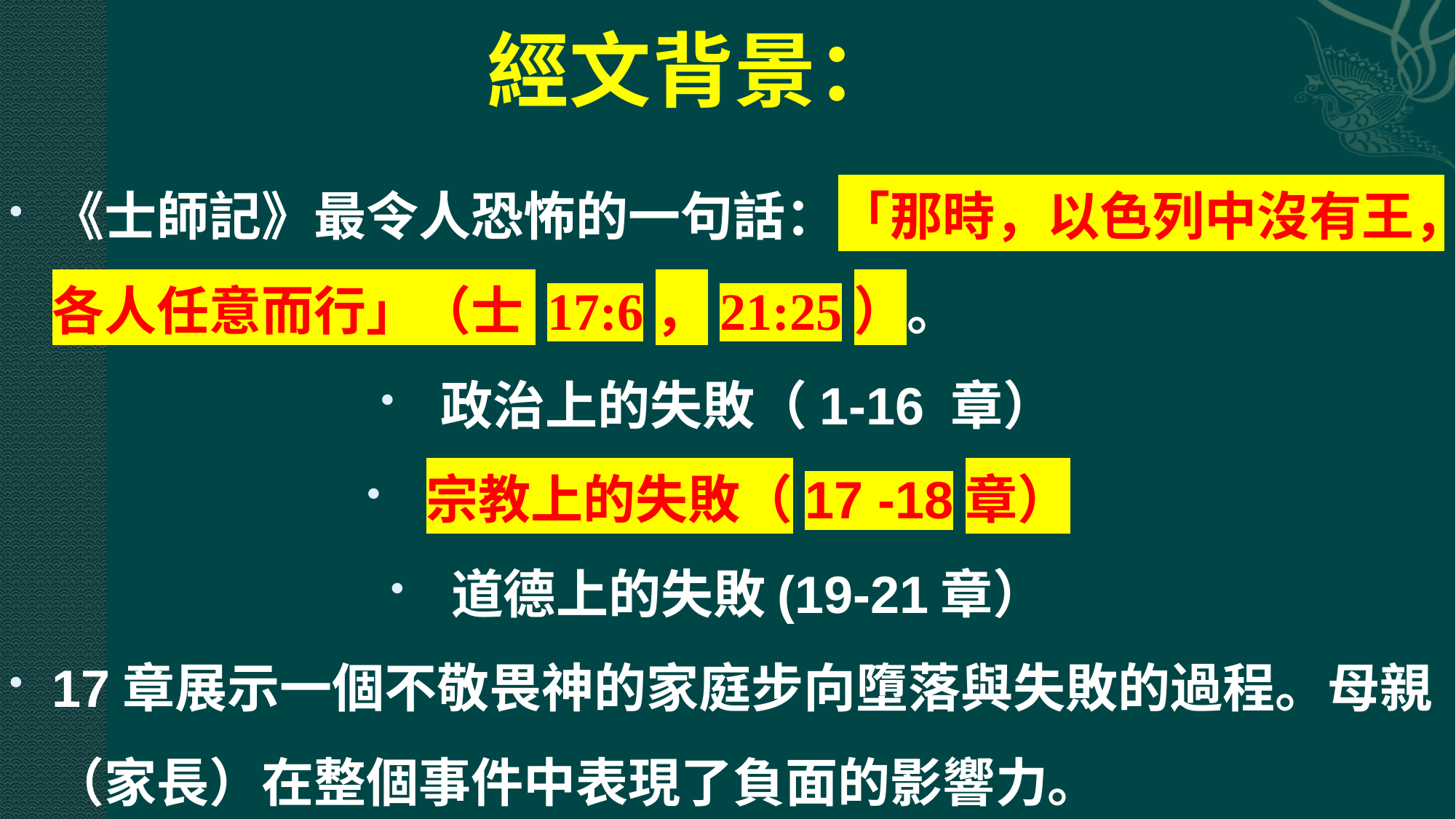

# 經文背景：
《士師記》最令人恐怖的一句話：「那時，以色列中沒有王，各人任意而行」（士 17:6，21:25）。
政治上的失敗（1-16 章）
宗教上的失敗（17 -18章）
道德上的失敗(19-21章）
17章展示一個不敬畏神的家庭步向墮落與失敗的過程。母親（家長）在整個事件中表現了負面的影響力。